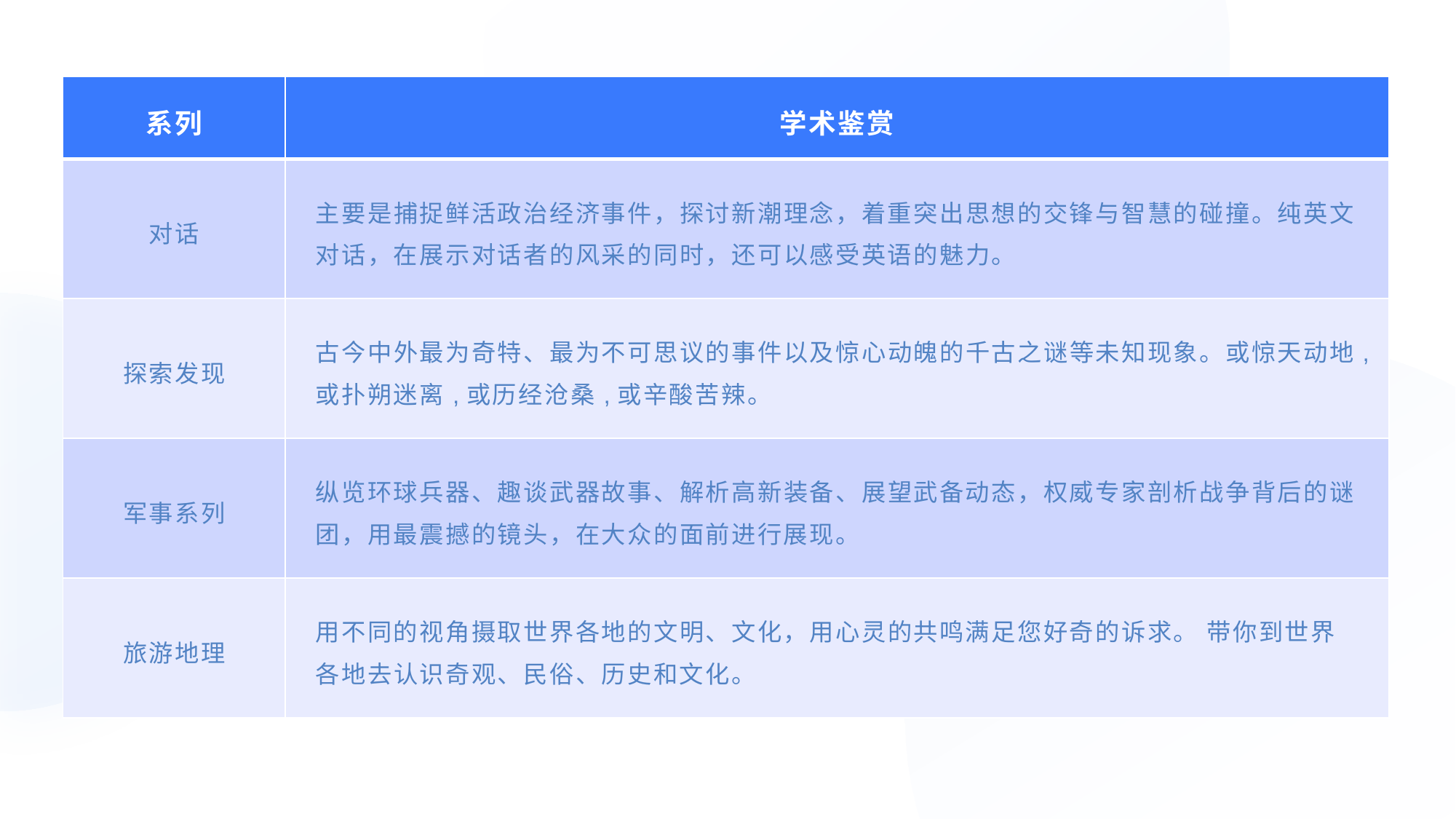

| 系列 | 学术鉴赏 |
| --- | --- |
| 对话 | 主要是捕捉鲜活政治经济事件，探讨新潮理念，着重突出思想的交锋与智慧的碰撞。纯英文对话，在展示对话者的风采的同时，还可以感受英语的魅力。 |
| 探索发现 | 古今中外最为奇特、最为不可思议的事件以及惊心动魄的千古之谜等未知现象。或惊天动地,或扑朔迷离,或历经沧桑,或辛酸苦辣。 |
| 军事系列 | 纵览环球兵器、趣谈武器故事、解析高新装备、展望武备动态，权威专家剖析战争背后的谜团，用最震撼的镜头，在大众的面前进行展现。 |
| 旅游地理 | 用不同的视角摄取世界各地的文明、文化，用心灵的共鸣满足您好奇的诉求。 带你到世界各地去认识奇观、民俗、历史和文化。 |
10